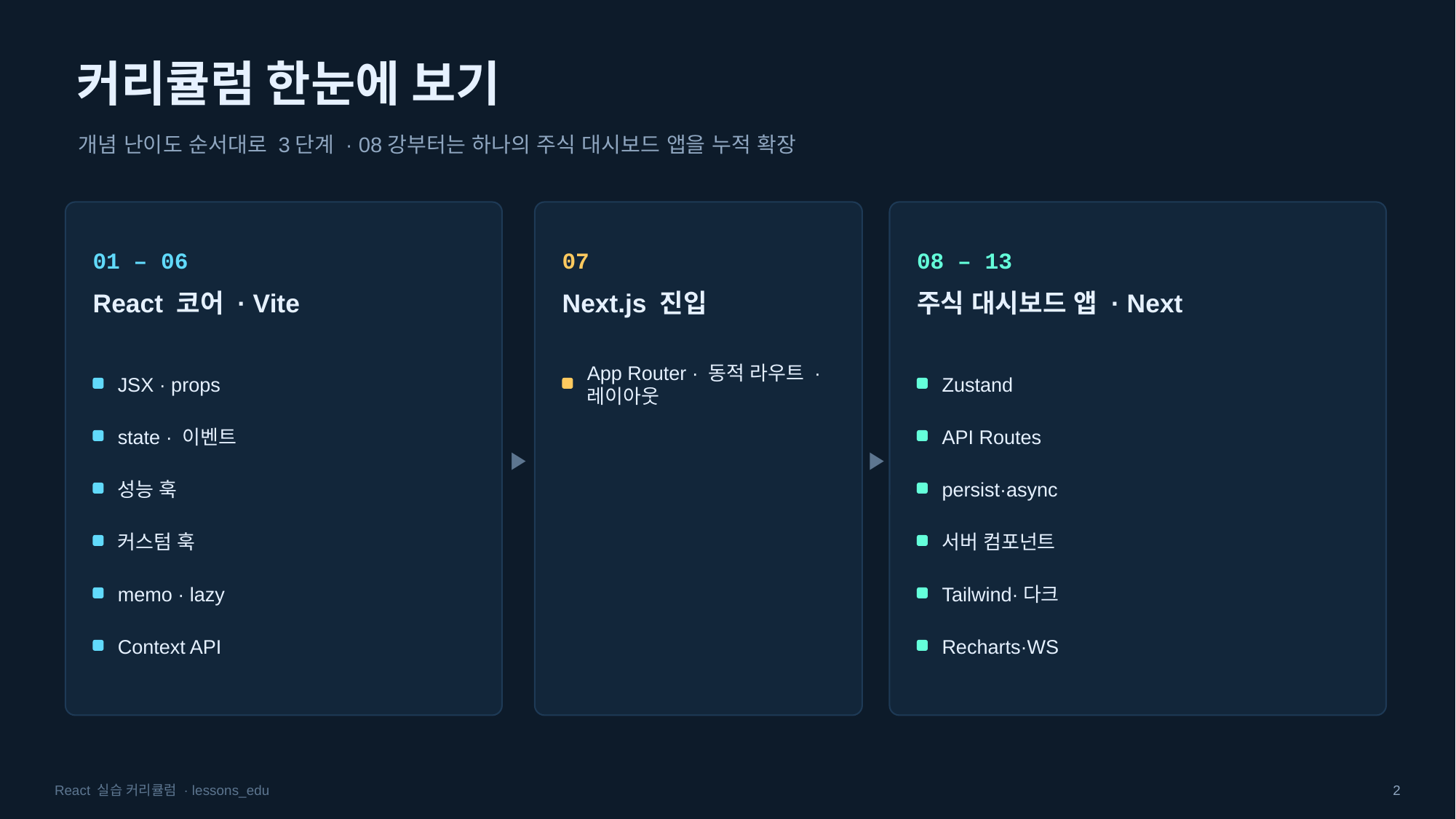

커리큘럼 한눈에 보기
개념 난이도 순서대로 3단계 · 08강부터는 하나의 주식 대시보드 앱을 누적 확장

01 – 06
07
08 – 13
React 코어 · Vite
Next.js 진입
주식 대시보드 앱 · Next
JSX · props
App Router · 동적 라우트 · 레이아웃
Zustand

state · 이벤트
API Routes

▶
▶
성능 훅
persist·async

커스텀 훅
서버 컴포넌트

memo · lazy
Tailwind·다크

Context API
Recharts·WS

React 실습 커리큘럼 · lessons_edu
2